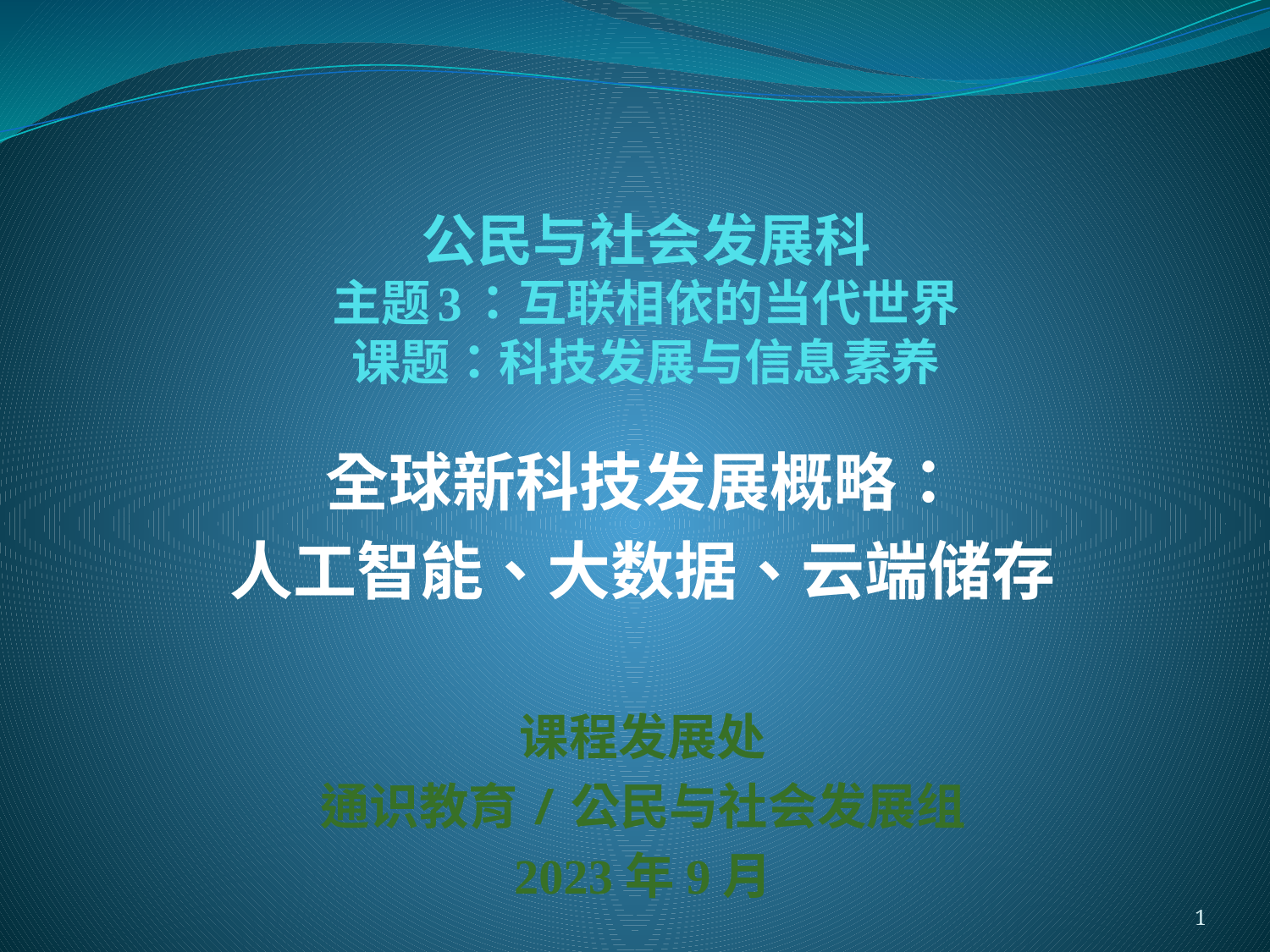

# 公民与社会发展科 主题3：互联相依的当代世界 课题：科技发展与信息素养
全球新科技发展概略：
人工智能、大数据、云端储存

课程发展处
通识教育/公民与社会发展组
2023年9月
1